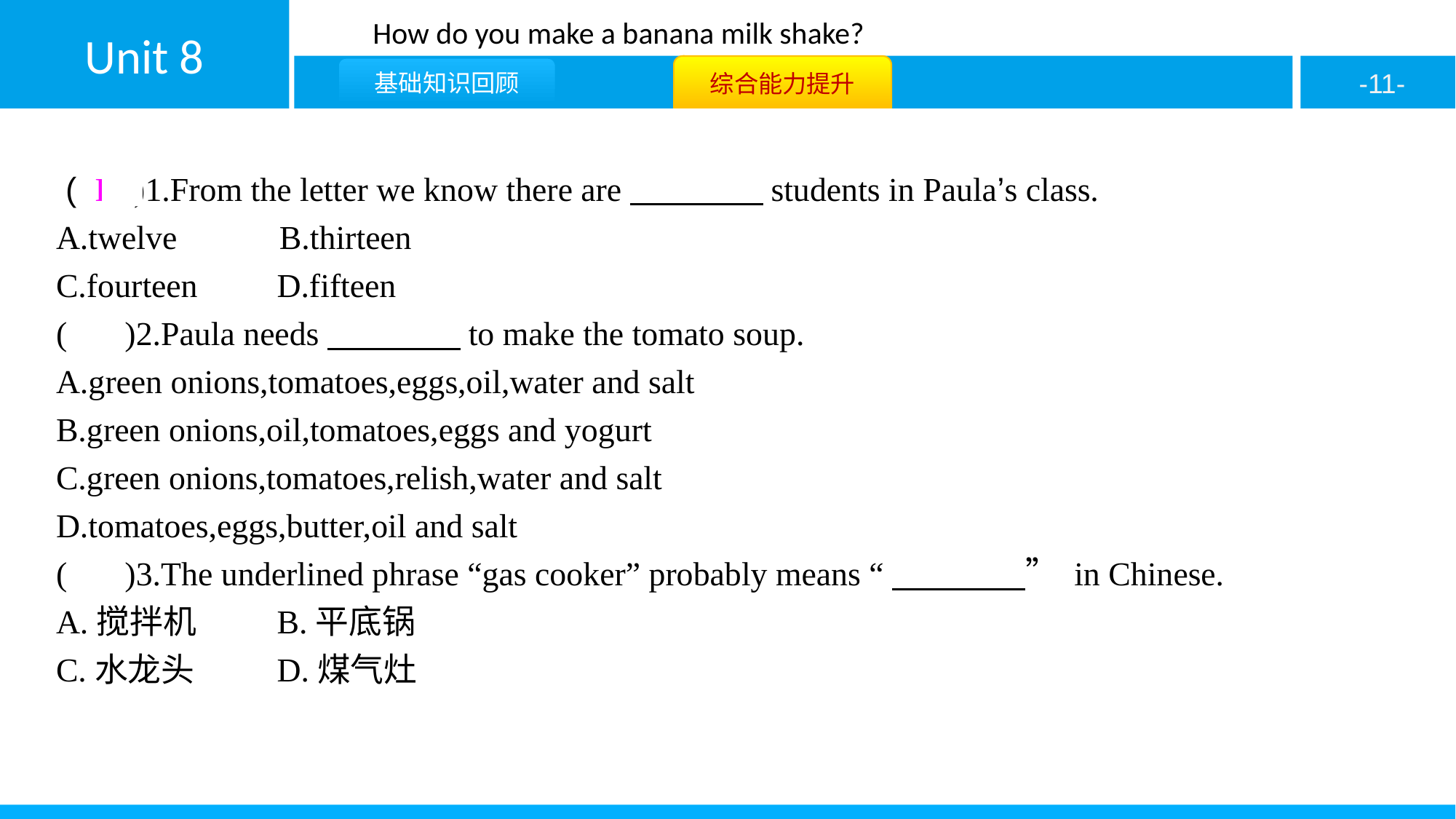

(  B  )1.From the letter we know there are　　　　students in Paula’s class.
A.twelve	            B.thirteen
C.fourteen	D.fifteen
(  A  )2.Paula needs　　　　to make the tomato soup.
A.green onions,tomatoes,eggs,oil,water and salt
B.green onions,oil,tomatoes,eggs and yogurt
C.green onions,tomatoes,relish,water and salt
D.tomatoes,eggs,butter,oil and salt
(  D  )3.The underlined phrase “gas cooker” probably means “　　　　” in Chinese.
A.搅拌机	B.平底锅
C.水龙头	D.煤气灶